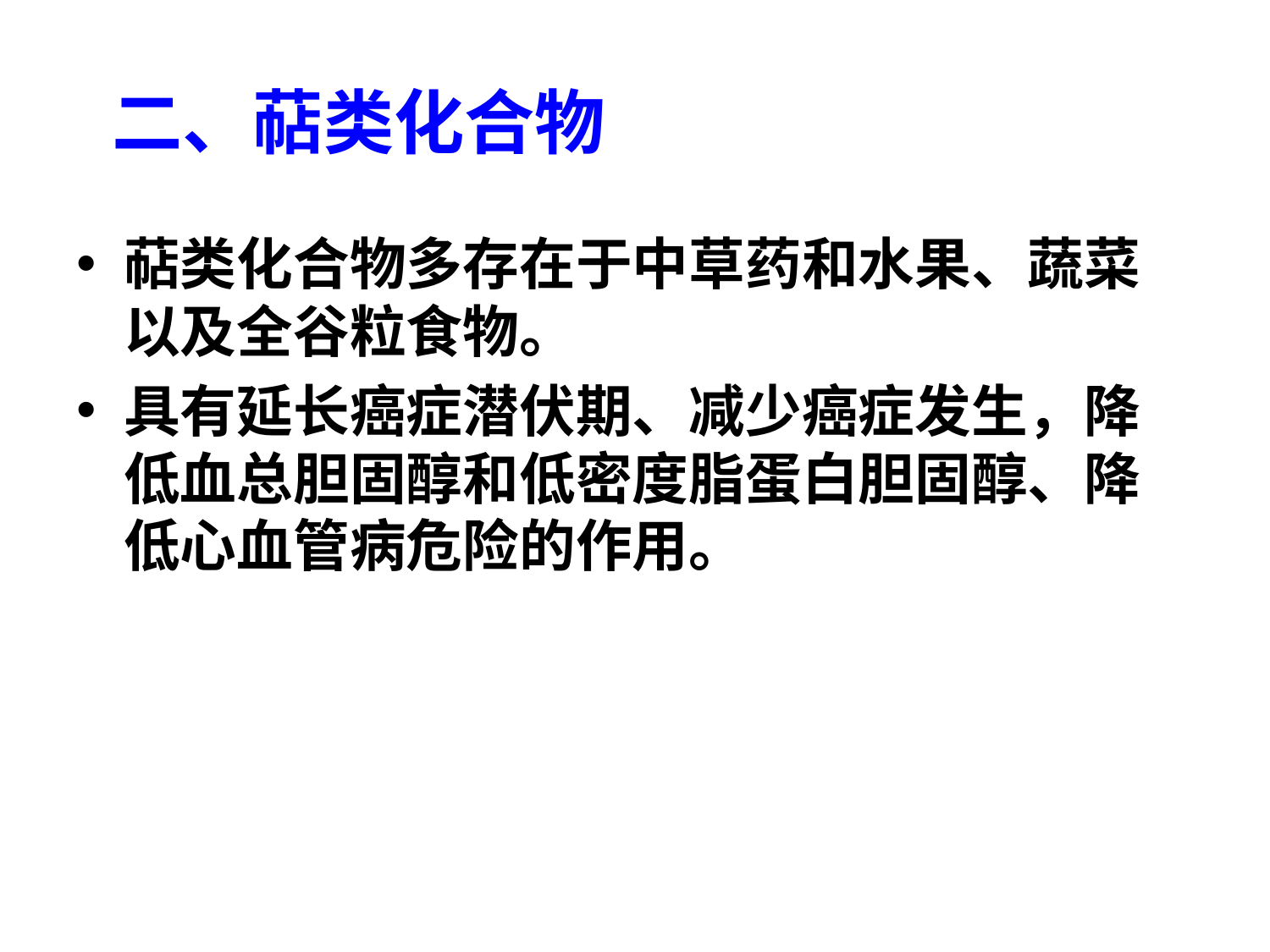

# 二、萜类化合物
萜类化合物多存在于中草药和水果、蔬菜以及全谷粒食物。
具有延长癌症潜伏期、减少癌症发生，降低血总胆固醇和低密度脂蛋白胆固醇、降低心血管病危险的作用。